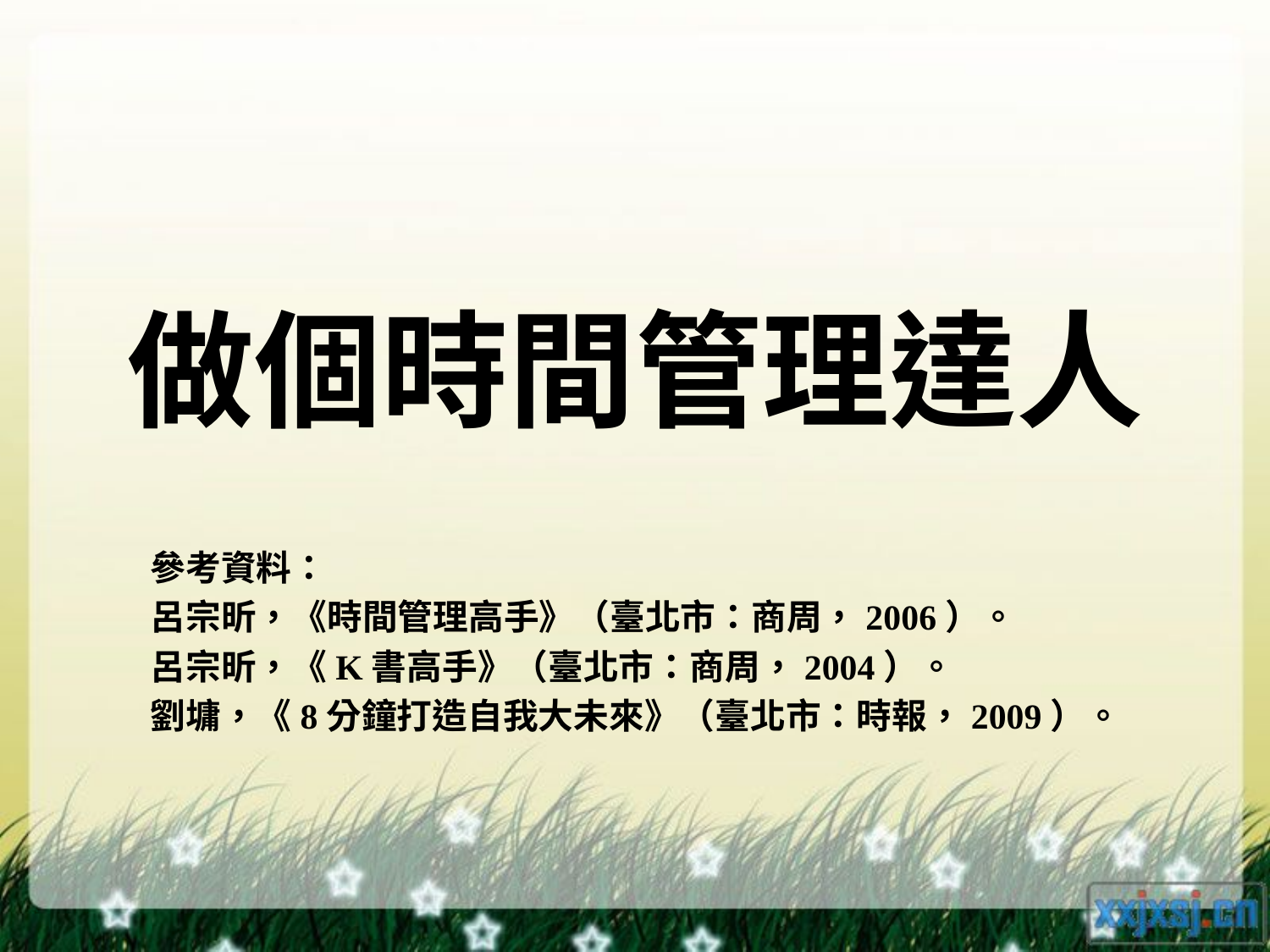

# 做個時間管理達人
參考資料：
呂宗昕，《時間管理高手》（臺北市：商周，2006）。
呂宗昕，《K書高手》（臺北市：商周，2004）。
劉墉，《8分鐘打造自我大未來》（臺北市：時報，2009）。